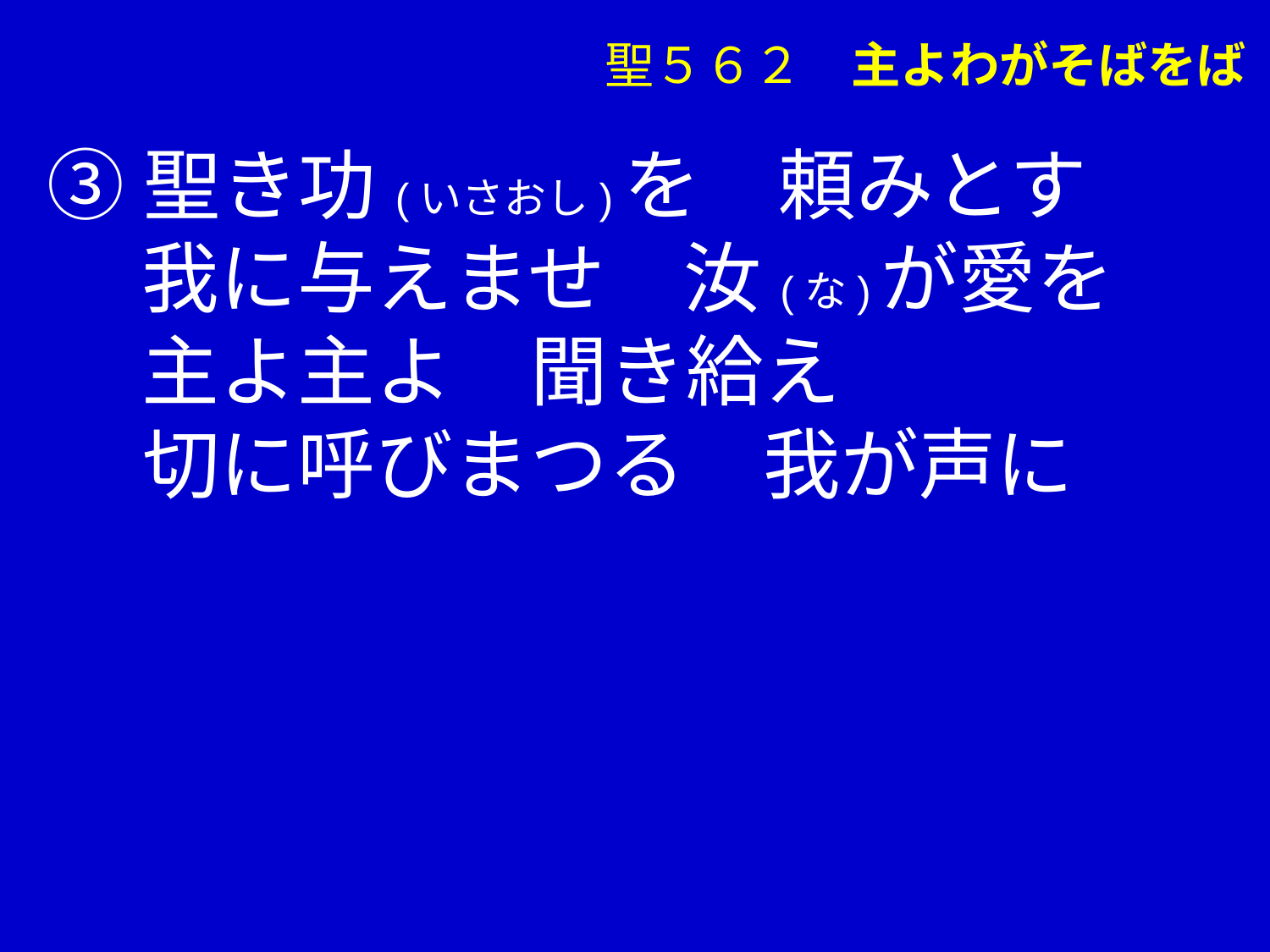

聖５６２　主よわがそばをば
③聖き功(いさおし)を　頼みとす
　 我に与えませ　汝(な)が愛を
　 主よ主よ　聞き給え
　 切に呼びまつる　我が声に